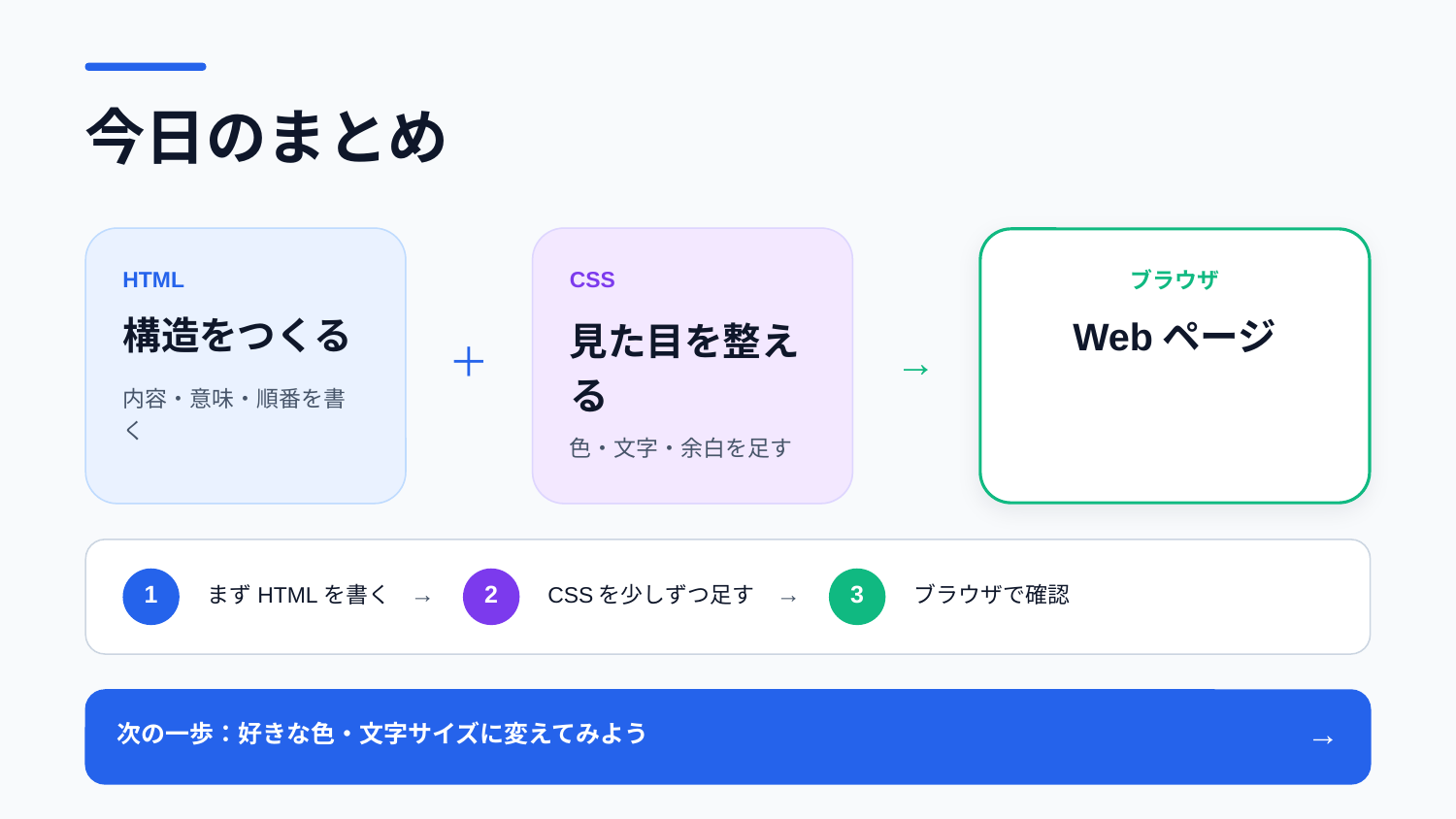

今日のまとめ

HTML
CSS
ブラウザ
見た目を整え
構造をつくる
Webページ
＋
→
る
内容・意味・順番を書
く
色・文字・余白を足す

1
→
2
→
3
まずHTMLを書く
CSSを少しずつ足す
ブラウザで確認

→
次の一歩：好きな色・文字サイズに変えてみよう